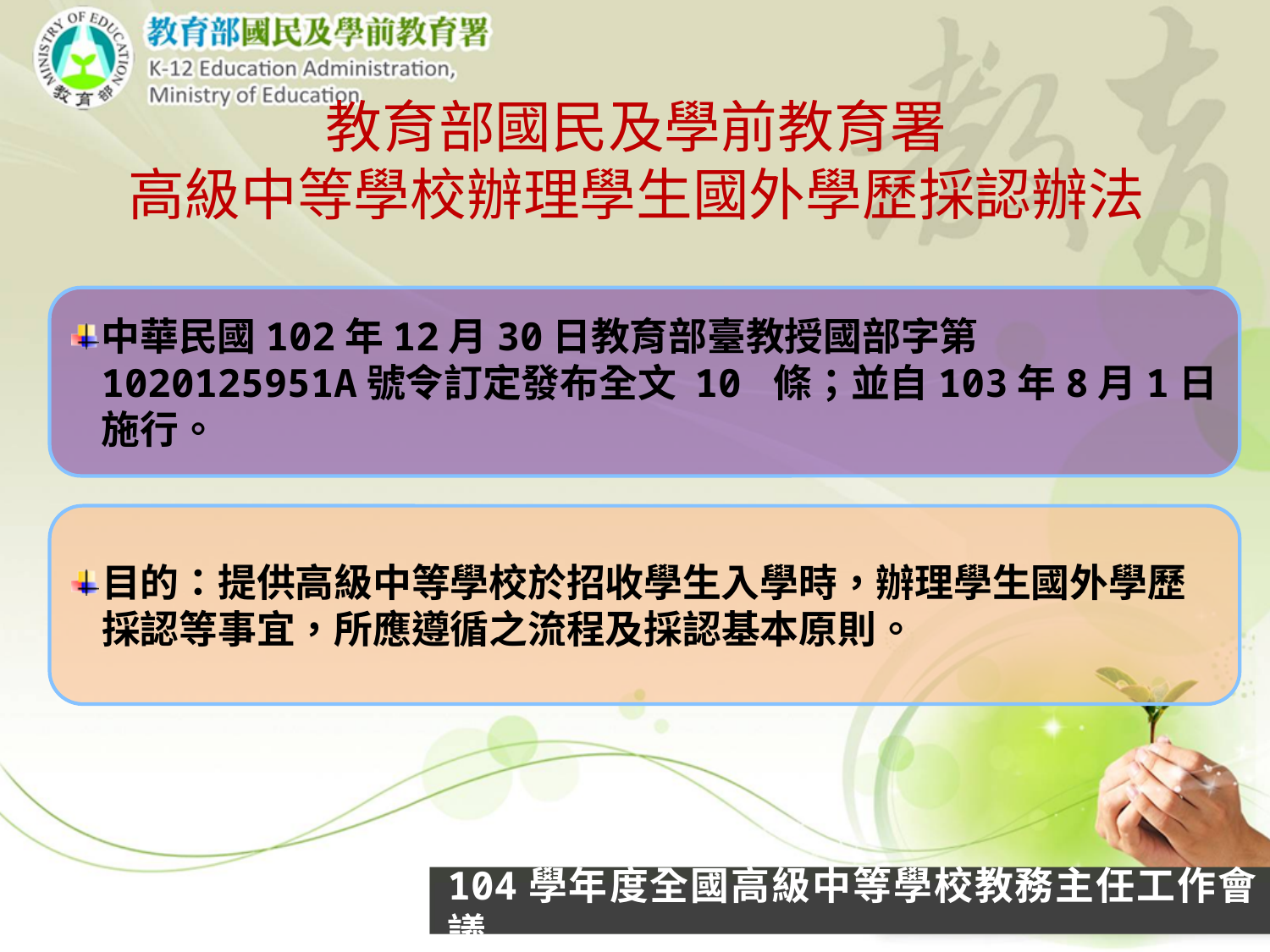

# 教育部國民及學前教育署 高級中等學校辦理學生國外學歷採認辦法
中華民國102年12月30日教育部臺教授國部字第 1020125951A號令訂定發布全文 10 條；並自103年8月1日施行。
目的：提供高級中等學校於招收學生入學時，辦理學生國外學歷採認等事宜，所應遵循之流程及採認基本原則。
104學年度全國高級中等學校教務主任工作會議
42
42